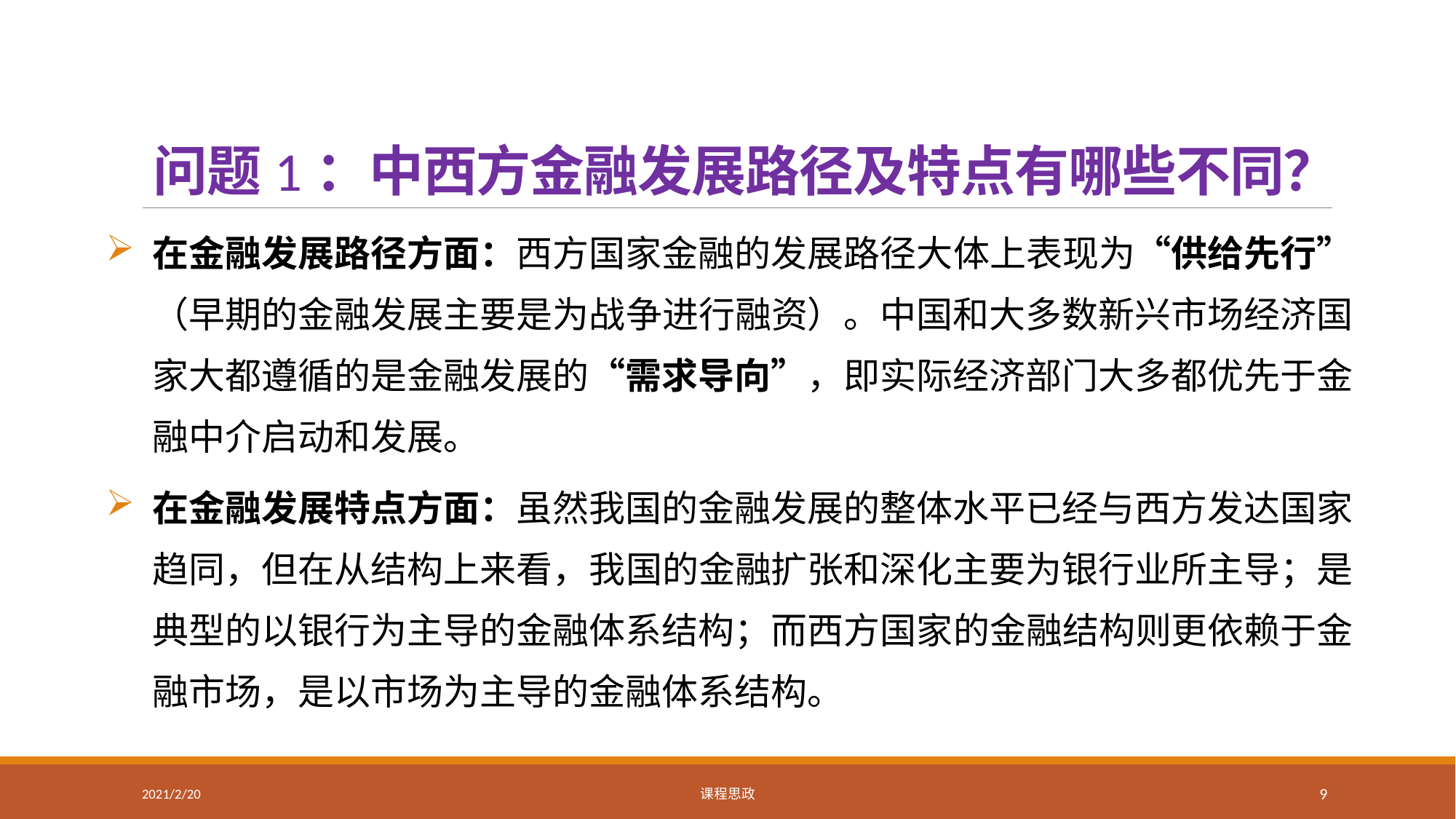

# 问题1：中西方金融发展路径及特点有哪些不同？
在金融发展路径方面：西方国家金融的发展路径大体上表现为“供给先行”（早期的金融发展主要是为战争进行融资）。中国和大多数新兴市场经济国家大都遵循的是金融发展的“需求导向”，即实际经济部门大多都优先于金融中介启动和发展。
在金融发展特点方面：虽然我国的金融发展的整体水平已经与西方发达国家趋同，但在从结构上来看，我国的金融扩张和深化主要为银行业所主导；是典型的以银行为主导的金融体系结构；而西方国家的金融结构则更依赖于金融市场，是以市场为主导的金融体系结构。

2021/2/20
课程思政
9